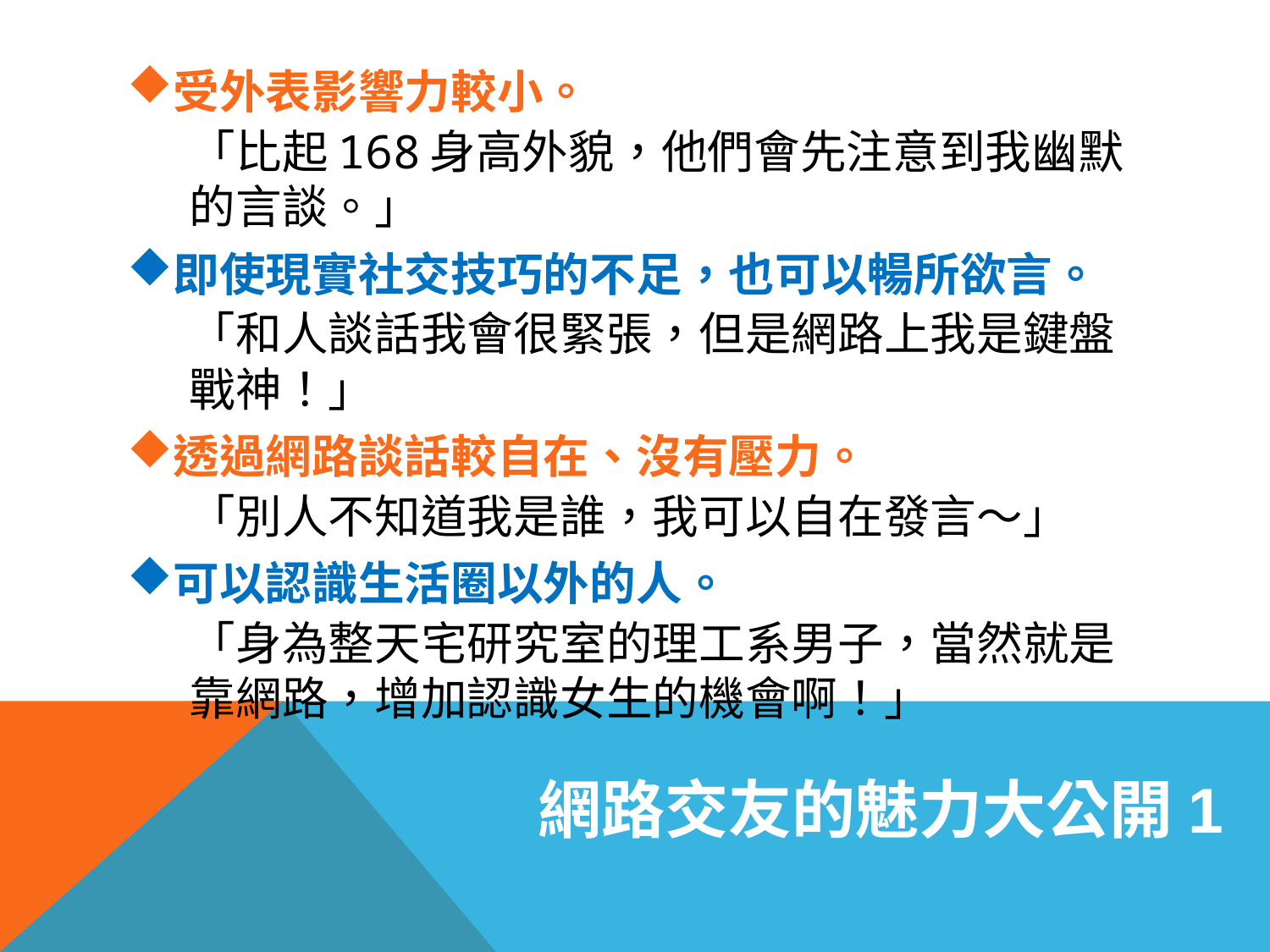

受外表影響力較小。
「比起168身高外貌，他們會先注意到我幽默的言談。」
即使現實社交技巧的不足，也可以暢所欲言。
「和人談話我會很緊張，但是網路上我是鍵盤戰神！」
透過網路談話較自在、沒有壓力。
「別人不知道我是誰，我可以自在發言～」
可以認識生活圈以外的人。
「身為整天宅研究室的理工系男子，當然就是靠網路，增加認識女生的機會啊！」
# 網路交友的魅力大公開1